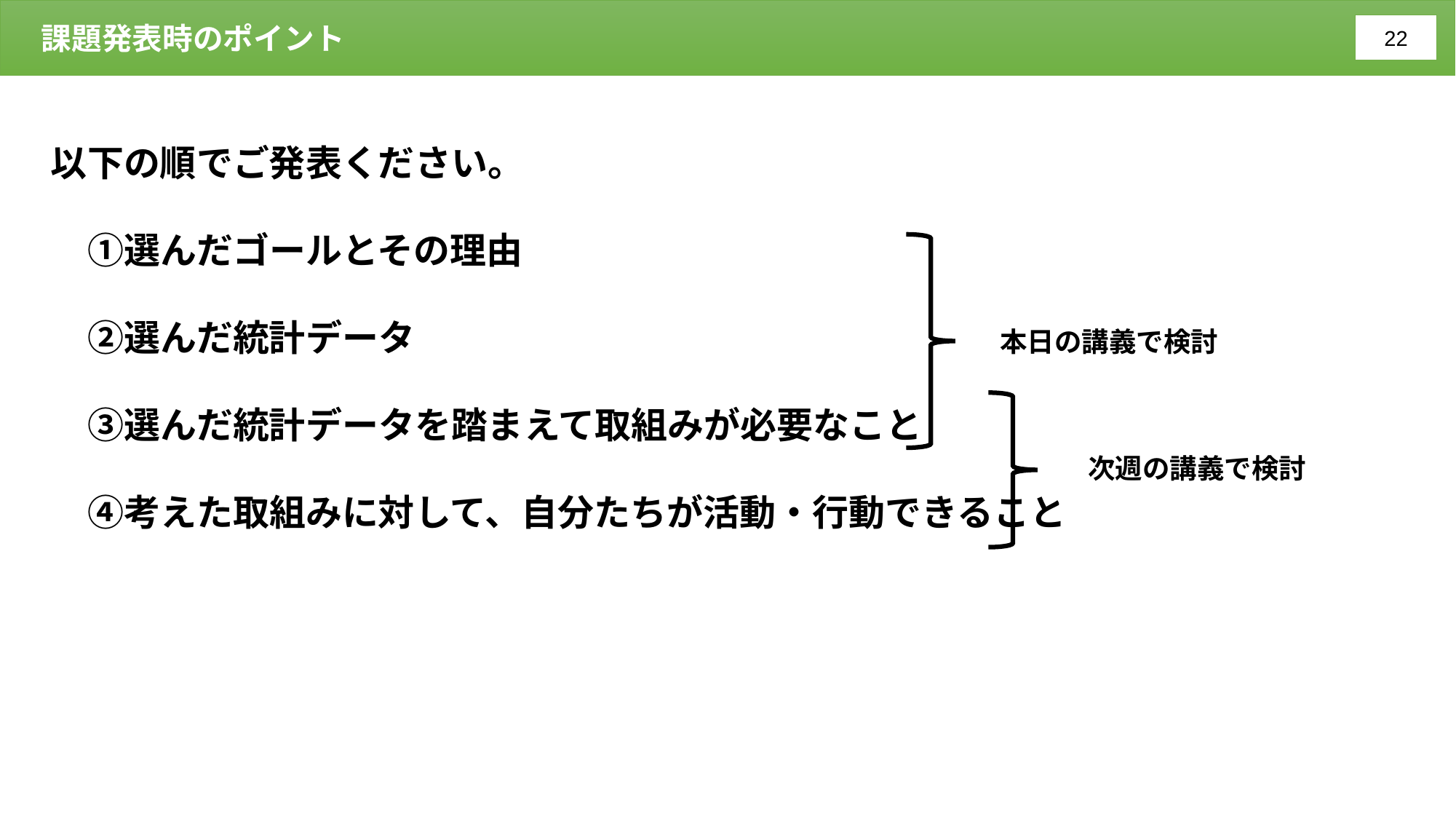

課題発表時のポイント
22
22
以下の順でご発表ください。

　①選んだゴールとその理由

　②選んだ統計データ

　③選んだ統計データを踏まえて取組みが必要なこと

　④考えた取組みに対して、自分たちが活動・行動できること

本日の講義で検討

次週の講義で検討